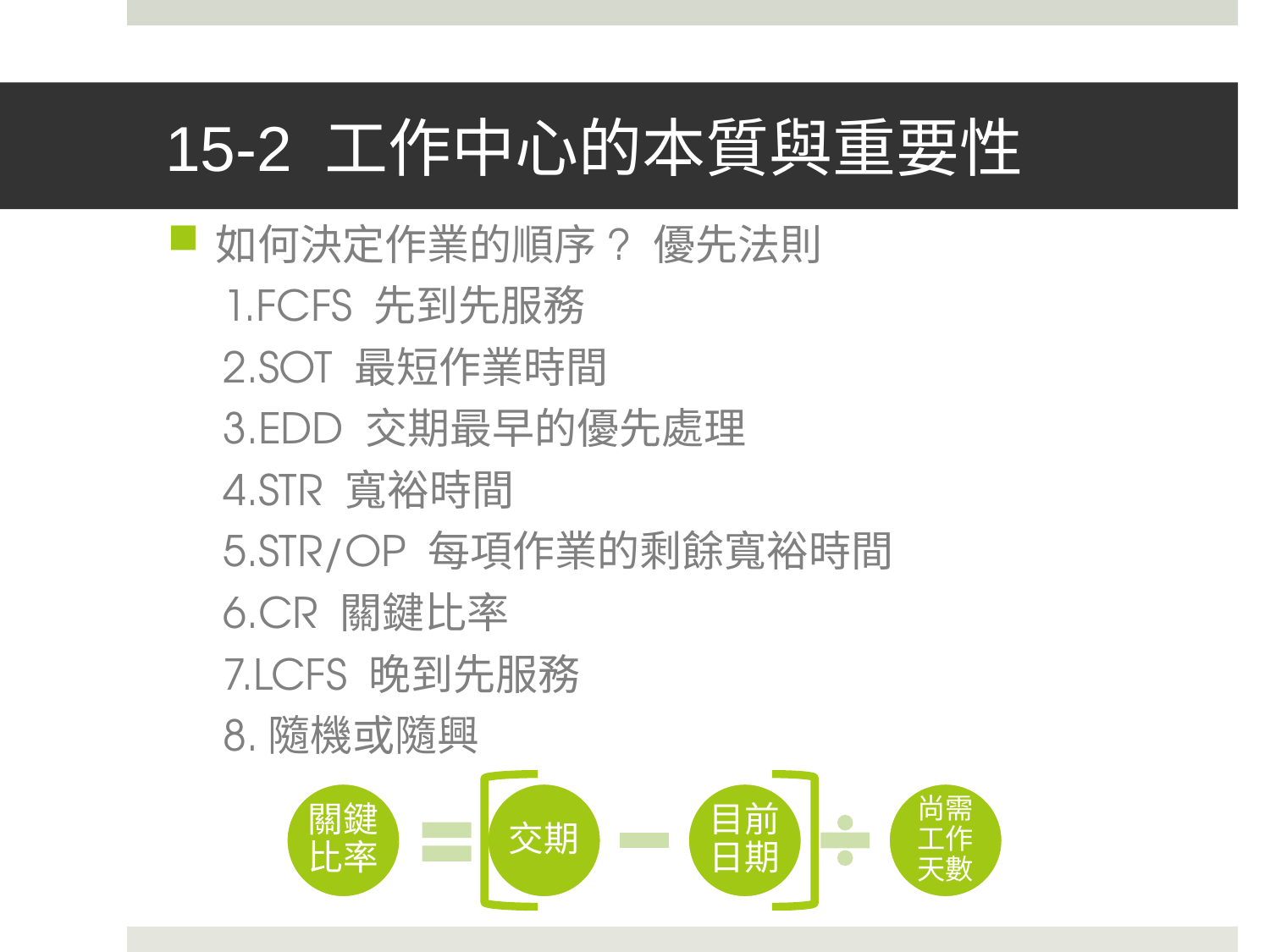

# 15-2 工作中心的本質與重要性
如何決定作業的順序? 優先法則
1.FCFS 先到先服務
2.SOT 最短作業時間
3.EDD 交期最早的優先處理
4.STR 寬裕時間
5.STR/OP 每項作業的剩餘寬裕時間
6.CR 關鍵比率
7.LCFS 晚到先服務
8.隨機或隨興

關鍵
比率

交期

目前
日期

尚需工作天數